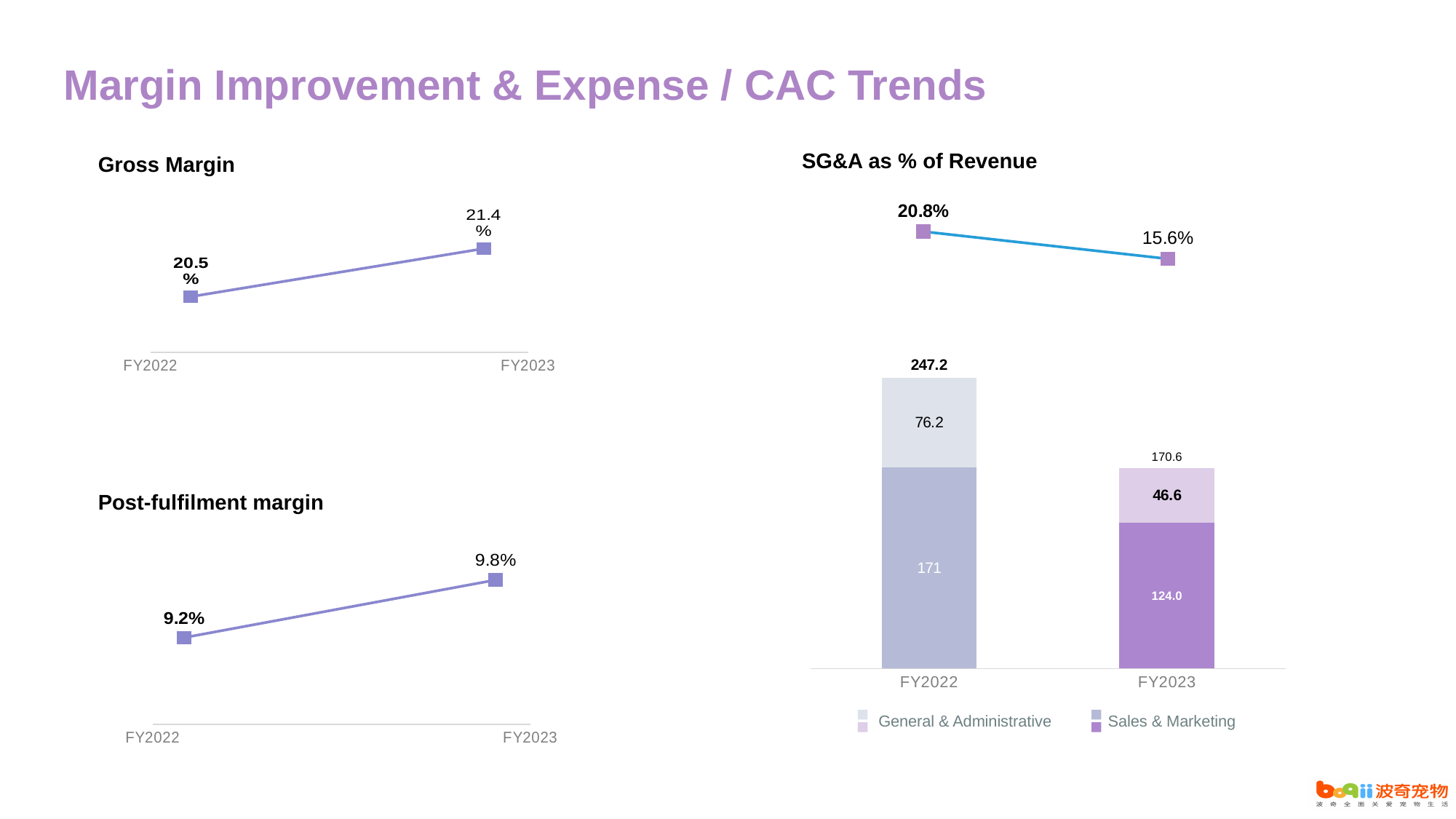

Margin Improvement & Expense / CAC Trends

### Chart

| Category | Margin |
|---|---|
| FY2022 | 0.205 |
| FY2023 | 0.205 |
SG&A as % of Revenue
Gross Margin

### Chart

| Category | Sales & Marketing  | General & Administrative  | 列1 |
|---|---|---|---|

### Chart

| Category | Sales & Marketing  | General & Administrative  | 列1 |
|---|---|---|---|

### Chart

| Category | Sales & Marketing  | General & Administrative  | 列1 |
|---|---|---|---|
| FY2022 | 171.0 | 76.2 | 247.2 |
| FY2023 | 124.0 | 46.6 | 170.6 |
Post-fulfilment margin

### Chart

| Category | Margin |
|---|---|
| FY2022 | 0.205 |
| FY2023 | 0.205 |

### Chart

| Category | Sales & Marketing  | General & Administrative  | 列1 |
|---|---|---|---|
General & Administrative
Sales & Marketing

8